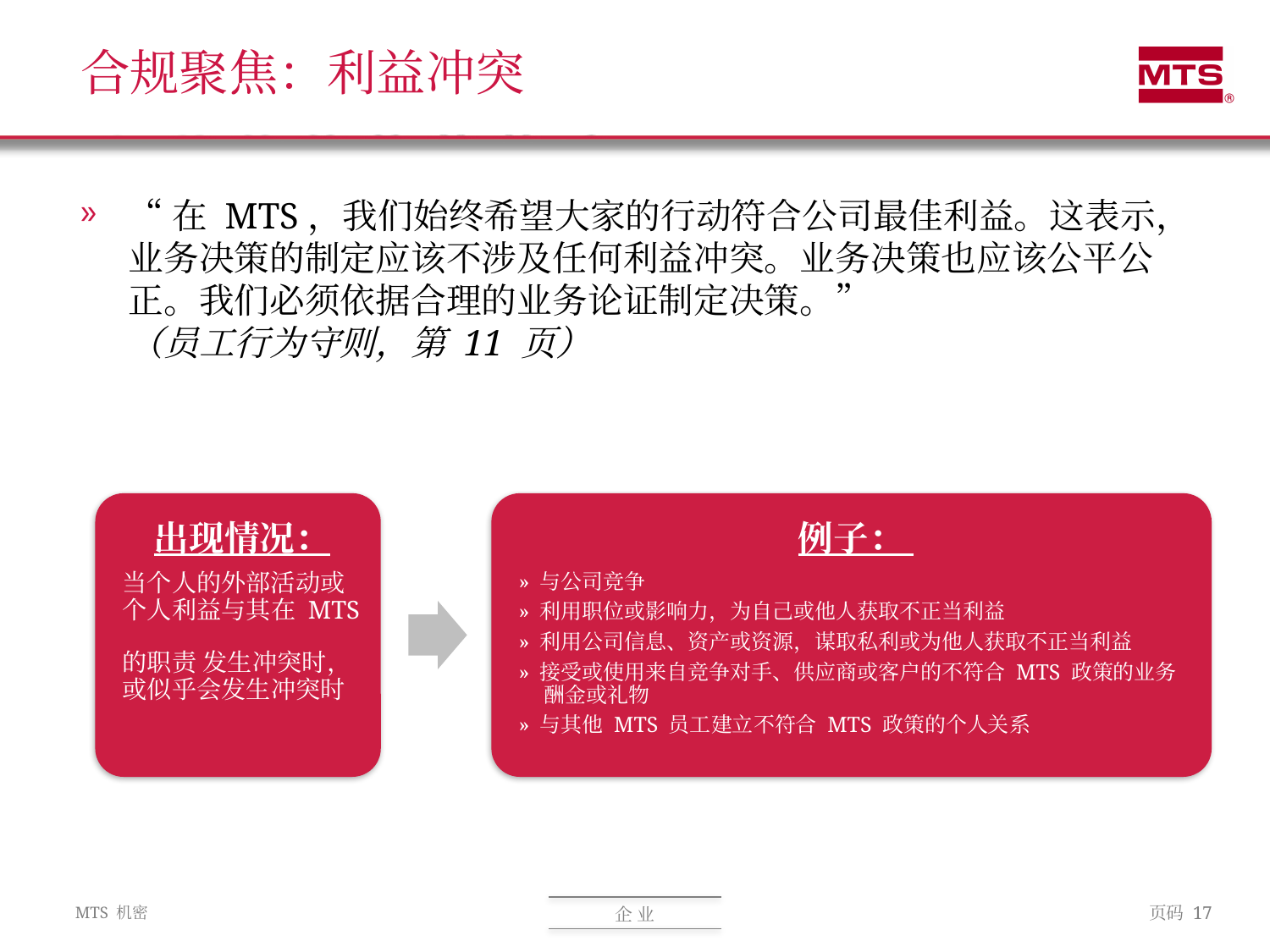

# 合规聚焦：利益冲突
“在 MTS，我们始终希望大家的行动符合公司最佳利益。这表示，业务决策的制定应该不涉及任何利益冲突。业务决策也应该公平公正。我们必须依据合理的业务论证制定决策。”
（员工行为守则，第 11 页）

出现情况：
当个人的外部活动或个人利益与其在 MTS
的职责 发生冲突时，
或似乎会发生冲突时

例子：
» 与公司竞争
» 利用职位或影响力，为自己或他人获取不正当利益
» 利用公司信息、资产或资源，谋取私利或为他人获取不正当利益
» 接受或使用来自竞争对手、供应商或客户的不符合 MTS 政策的业务酬金或礼物
» 与其他 MTS 员工建立不符合 MTS 政策的个人关系